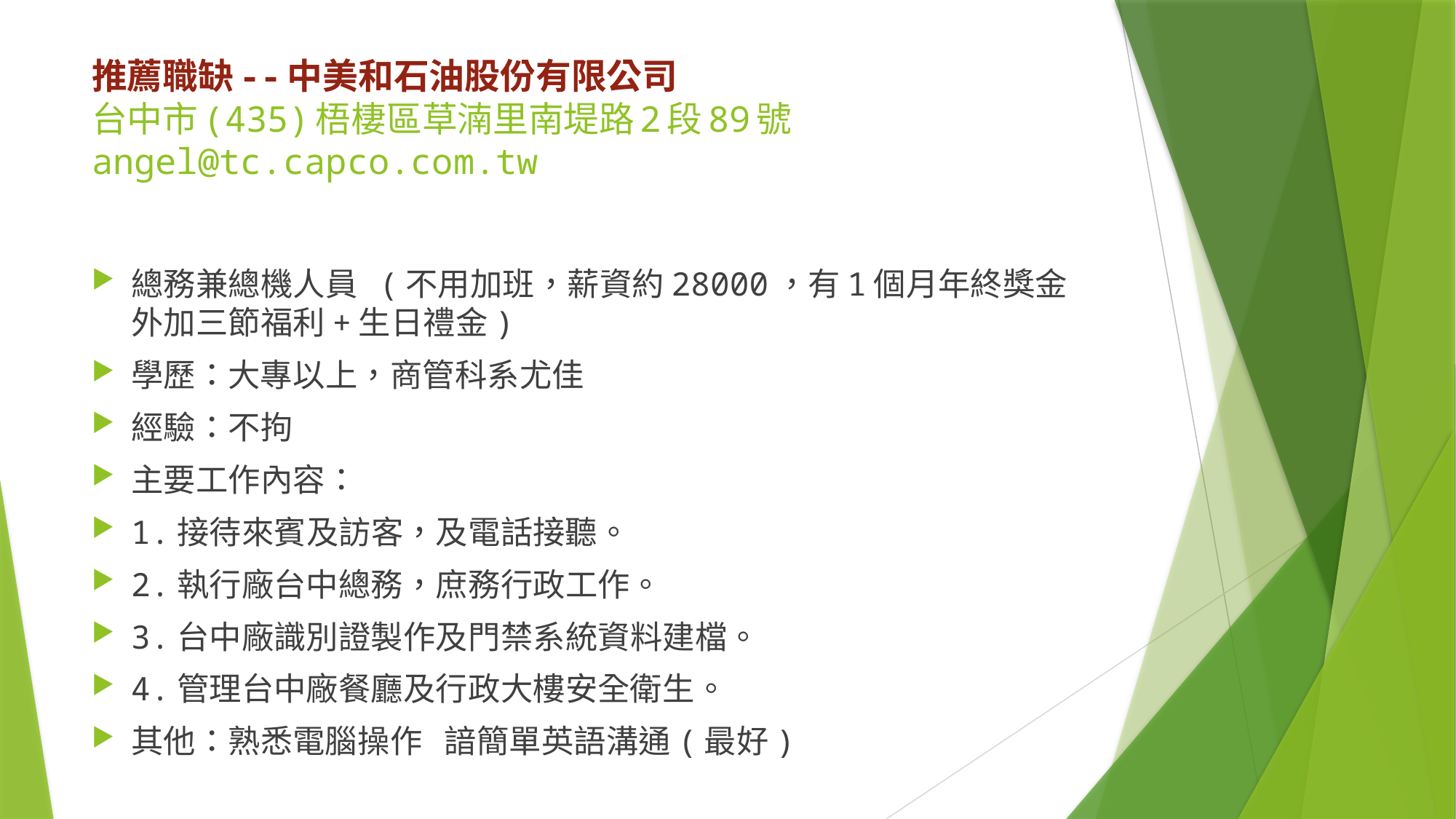

# 推薦職缺--中美和石油股份有限公司 台中市(435)梧棲區草湳里南堤路2段89號 angel@tc.capco.com.tw
總務兼總機人員  (不用加班，薪資約28000，有1個月年終獎金外加三節福利+生日禮金)
學歷：大專以上，商管科系尤佳
經驗：不拘
主要工作內容：
1.接待來賓及訪客，及電話接聽。
2.執行廠台中總務，庶務行政工作。
3.台中廠識別證製作及門禁系統資料建檔。
4.管理台中廠餐廳及行政大樓安全衛生。
其他：熟悉電腦操作   諳簡單英語溝通(最好)